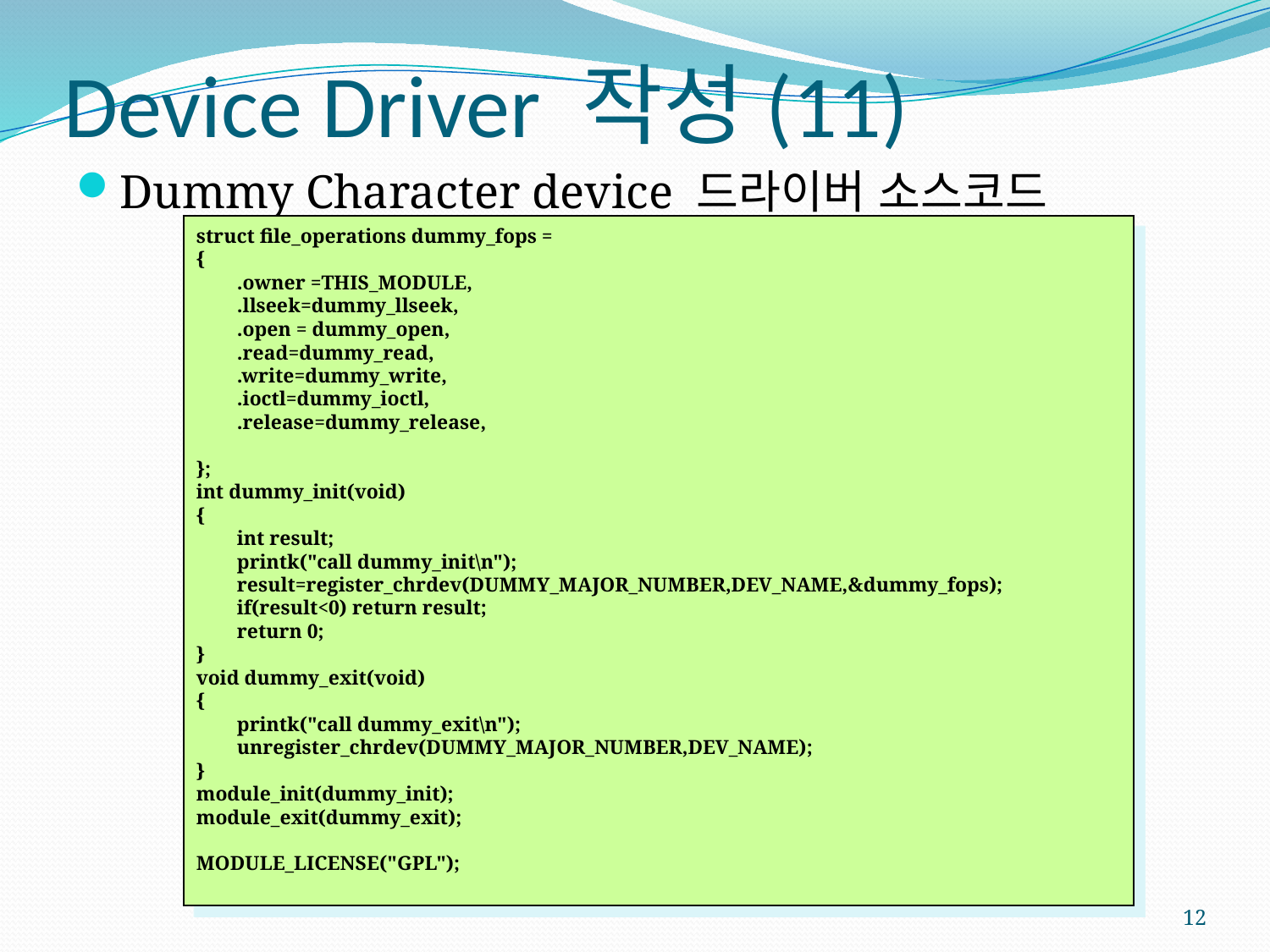

# Device Driver 작성(11)
Dummy Character device 드라이버 소스코드
struct file_operations dummy_fops =
{
        .owner =THIS_MODULE,
        .llseek=dummy_llseek,
        .open = dummy_open,
        .read=dummy_read,
        .write=dummy_write,
        .ioctl=dummy_ioctl,
        .release=dummy_release,

};
int dummy_init(void)
{
        int result;
        printk("call dummy_init\n");
        result=register_chrdev(DUMMY_MAJOR_NUMBER,DEV_NAME,&dummy_fops);
        if(result<0) return result;
        return 0;
}
void dummy_exit(void)
{
        printk("call dummy_exit\n");
        unregister_chrdev(DUMMY_MAJOR_NUMBER,DEV_NAME);
}
module_init(dummy_init);
module_exit(dummy_exit);

MODULE_LICENSE("GPL");

12